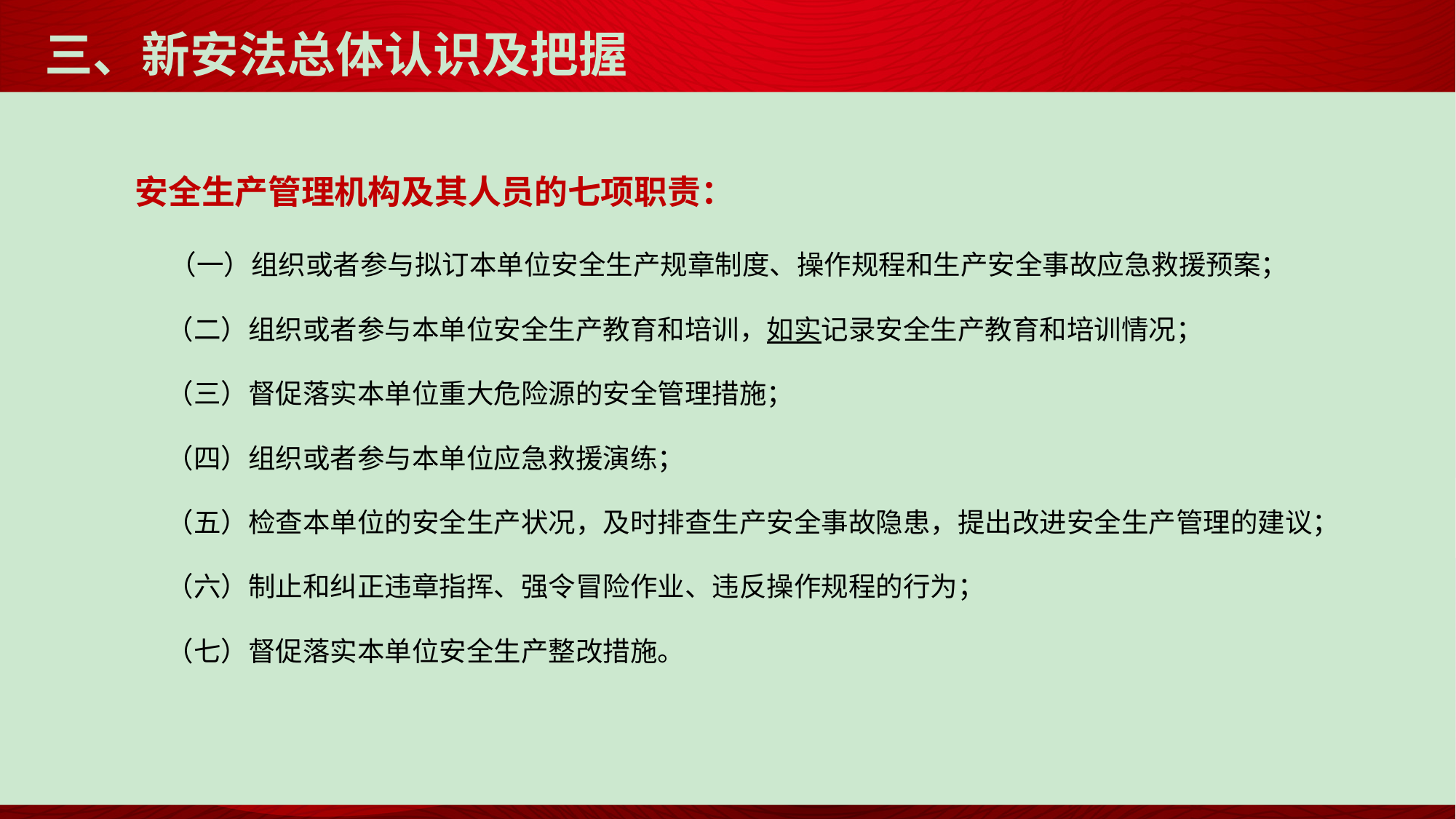

# 三、新安法总体认识及把握
安全生产管理机构及其人员的七项职责：
    （一）组织或者参与拟订本单位安全生产规章制度、操作规程和生产安全事故应急救援预案；
    （二）组织或者参与本单位安全生产教育和培训，如实记录安全生产教育和培训情况；
    （三）督促落实本单位重大危险源的安全管理措施；
    （四）组织或者参与本单位应急救援演练；
    （五）检查本单位的安全生产状况，及时排查生产安全事故隐患，提出改进安全生产管理的建议；
    （六）制止和纠正违章指挥、强令冒险作业、违反操作规程的行为；
    （七）督促落实本单位安全生产整改措施。